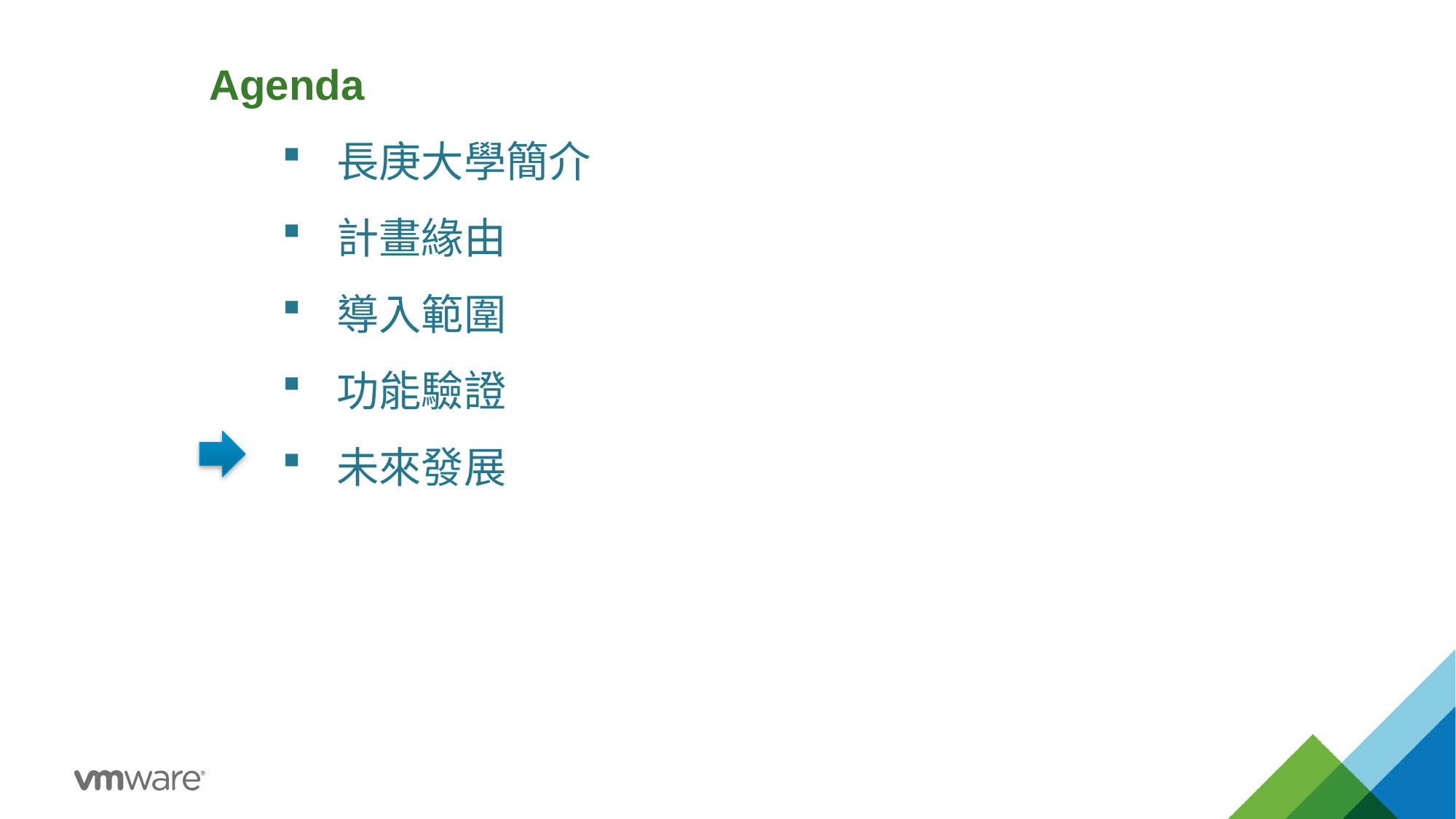

Agenda
長庚大學簡介
計畫緣由
導入範圍
功能驗證
未來發展

18